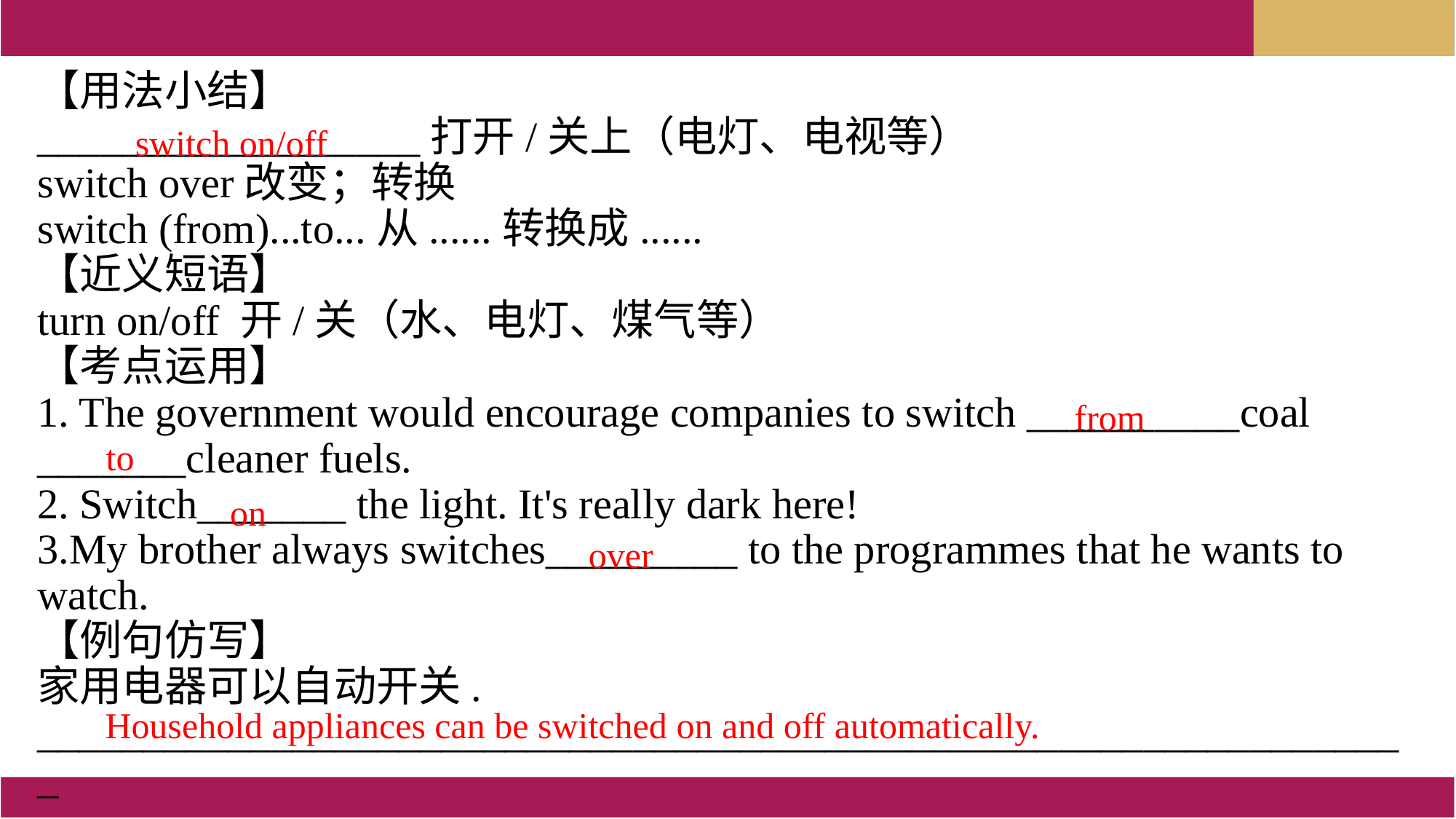

【用法小结】
__________________打开/关上（电灯、电视等）
switch over改变；转换
switch (from)...to...从......转换成......
【近义短语】
turn on/off 开/关（水、电灯、煤气等）
【考点运用】
1. The government would encourage companies to switch __________coal _______cleaner fuels.
2. Switch_______ the light. It's really dark here!
3.My brother always switches_________ to the programmes that he wants to watch.
【例句仿写】
家用电器可以自动开关.
_________________________________________________________________
switch on/off
from
to
on
over
Household appliances can be switched on and off automatically.